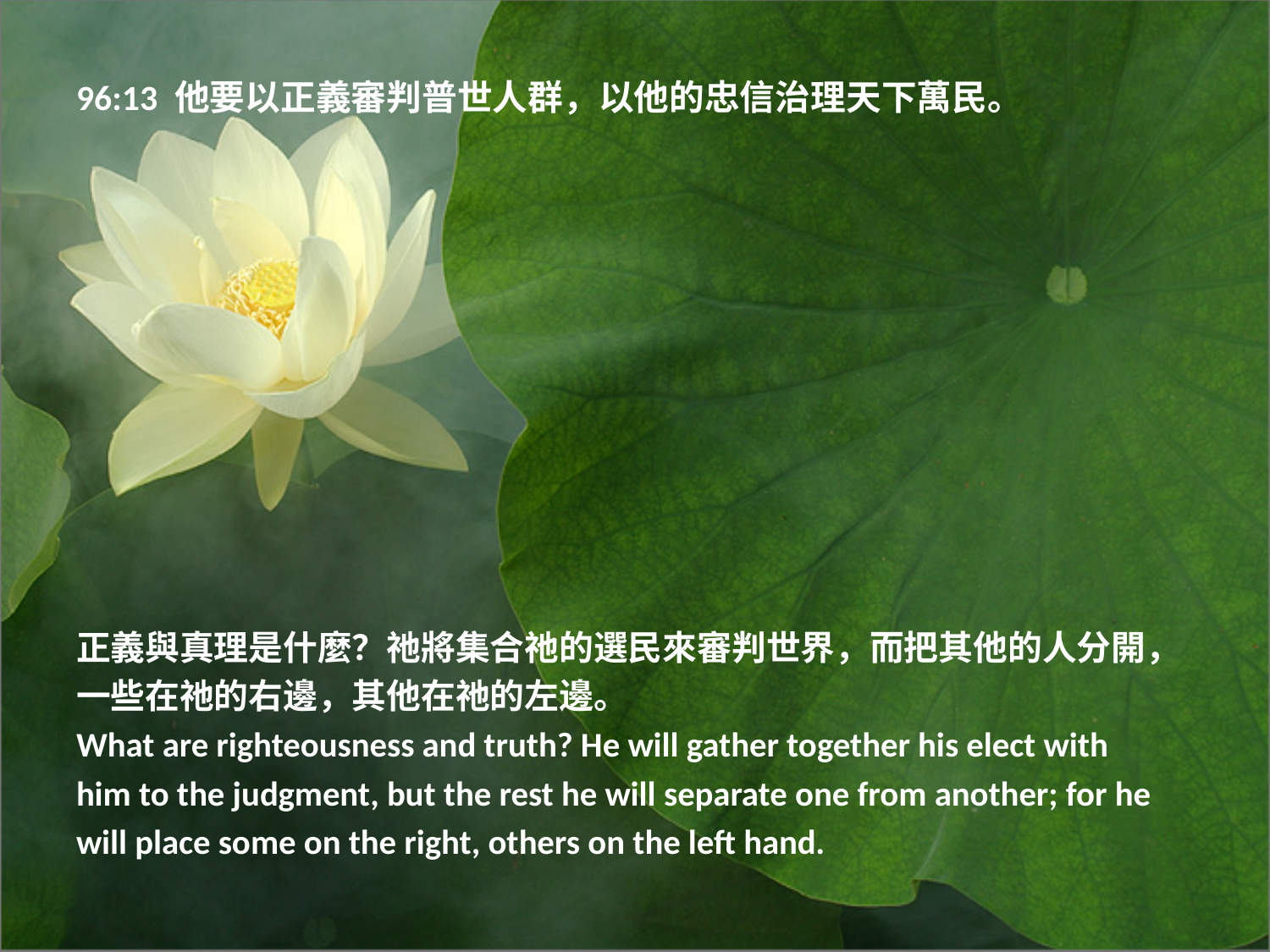

# 96:13 他要以正義審判普世人群，以他的忠信治理天下萬民。

正義與真理是什麼？祂將集合祂的選民來審判世界，而把其他的人分開，
一些在祂的右邊，其他在祂的左邊。
What are righteousness and truth? He will gather together his elect with
him to the judgment, but the rest he will separate one from another; for he
will place some on the right, others on the left hand.